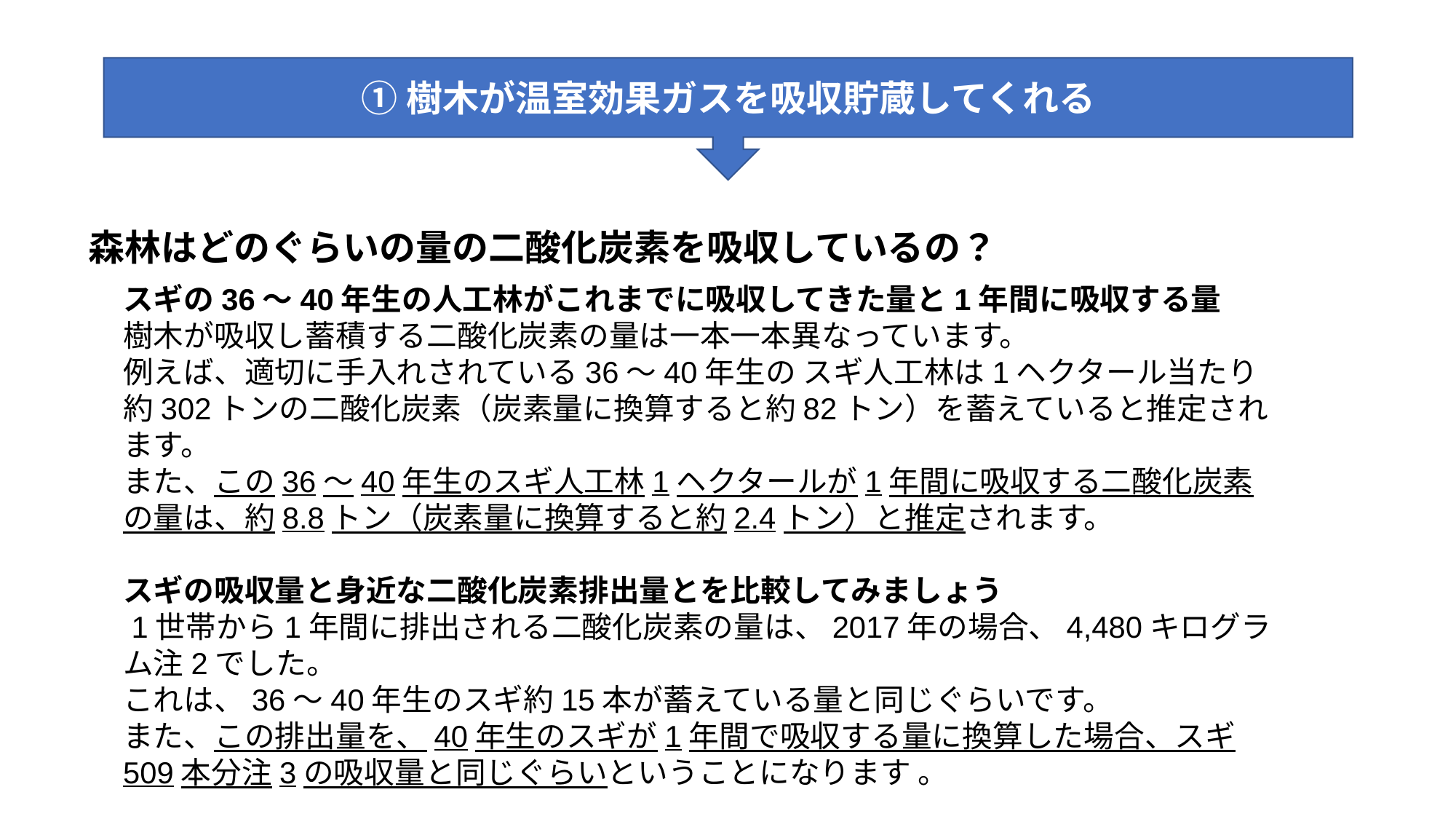

①樹木が温室効果ガスを吸収貯蔵してくれる
森林はどのぐらいの量の二酸化炭素を吸収しているの？
スギの36～40年生の人工林がこれまでに吸収してきた量と1年間に吸収する量
樹木が吸収し蓄積する二酸化炭素の量は一本一本異なっています。
例えば、適切に手入れされている36～40年生の スギ人工林は1ヘクタール当たり約302トンの二酸化炭素（炭素量に換算すると約82トン）を蓄えていると推定されます。
また、この36～40年生のスギ人工林1ヘクタールが1年間に吸収する二酸化炭素の量は、約8.8トン（炭素量に換算すると約2.4トン）と推定されます。
スギの吸収量と身近な二酸化炭素排出量とを比較してみましょう
 1世帯から1年間に排出される二酸化炭素の量は、2017年の場合、4,480キログラム注2でした。
これは、36～40年生のスギ約15本が蓄えている量と同じぐらいです。
また、この排出量を、40年生のスギが1年間で吸収する量に換算した場合、スギ509本分注3の吸収量と同じぐらいということになります 。